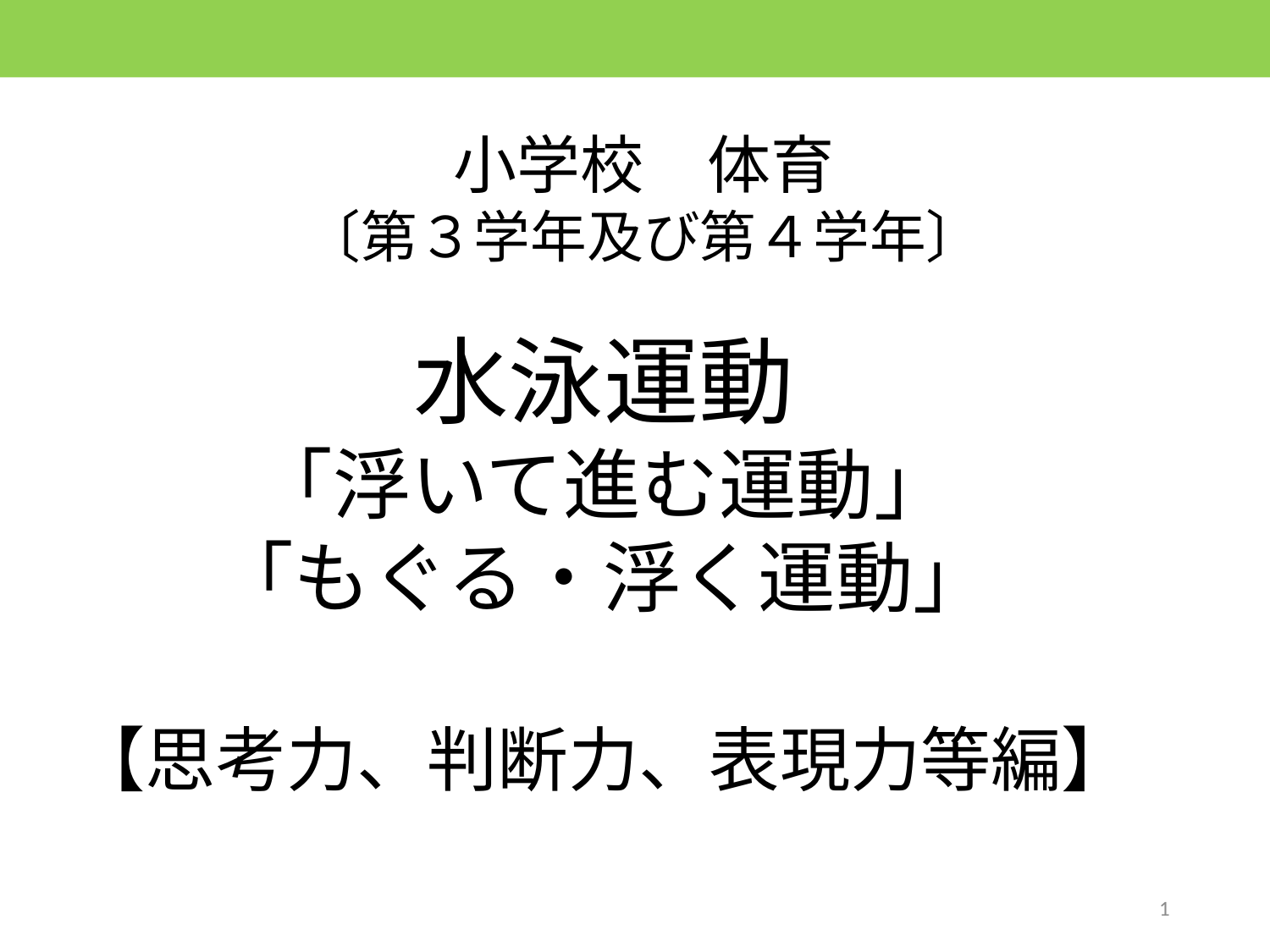

小学校　体育
〔第３学年及び第４学年〕

水泳運動
「浮いて進む運動」
「もぐる・浮く運動」

【思考力、判断力、表現力等編】

1